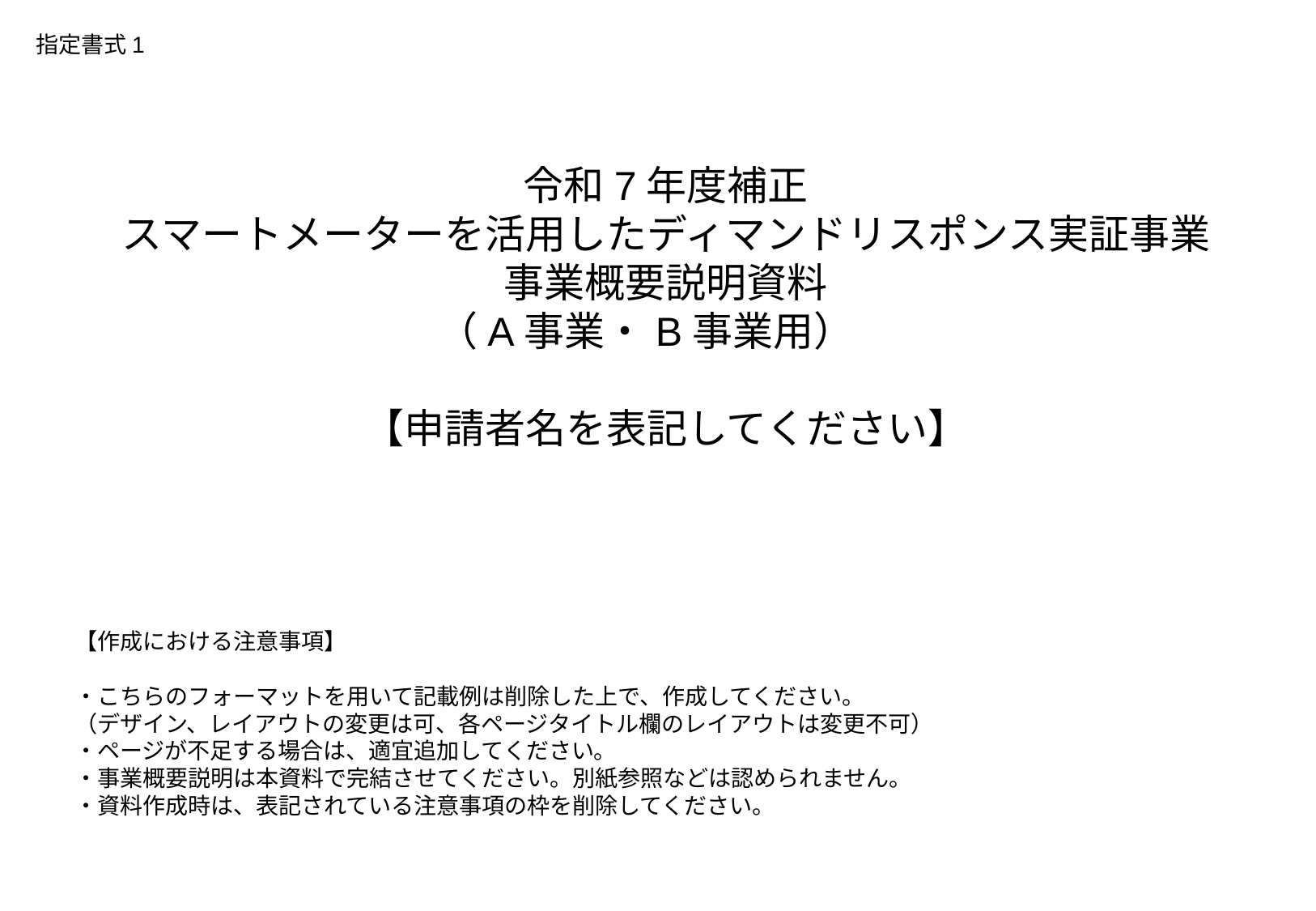

指定書式1
令和7年度補正
スマートメーターを活用したディマンドリスポンス実証事業
事業概要説明資料
（A事業・B事業用）
【申請者名を表記してください】
【作成における注意事項】

・こちらのフォーマットを用いて記載例は削除した上で、作成してください。
（デザイン、レイアウトの変更は可、各ページタイトル欄のレイアウトは変更不可）
・ページが不足する場合は、適宜追加してください。
・事業概要説明は本資料で完結させてください。別紙参照などは認められません。
・資料作成時は、表記されている注意事項の枠を削除してください。